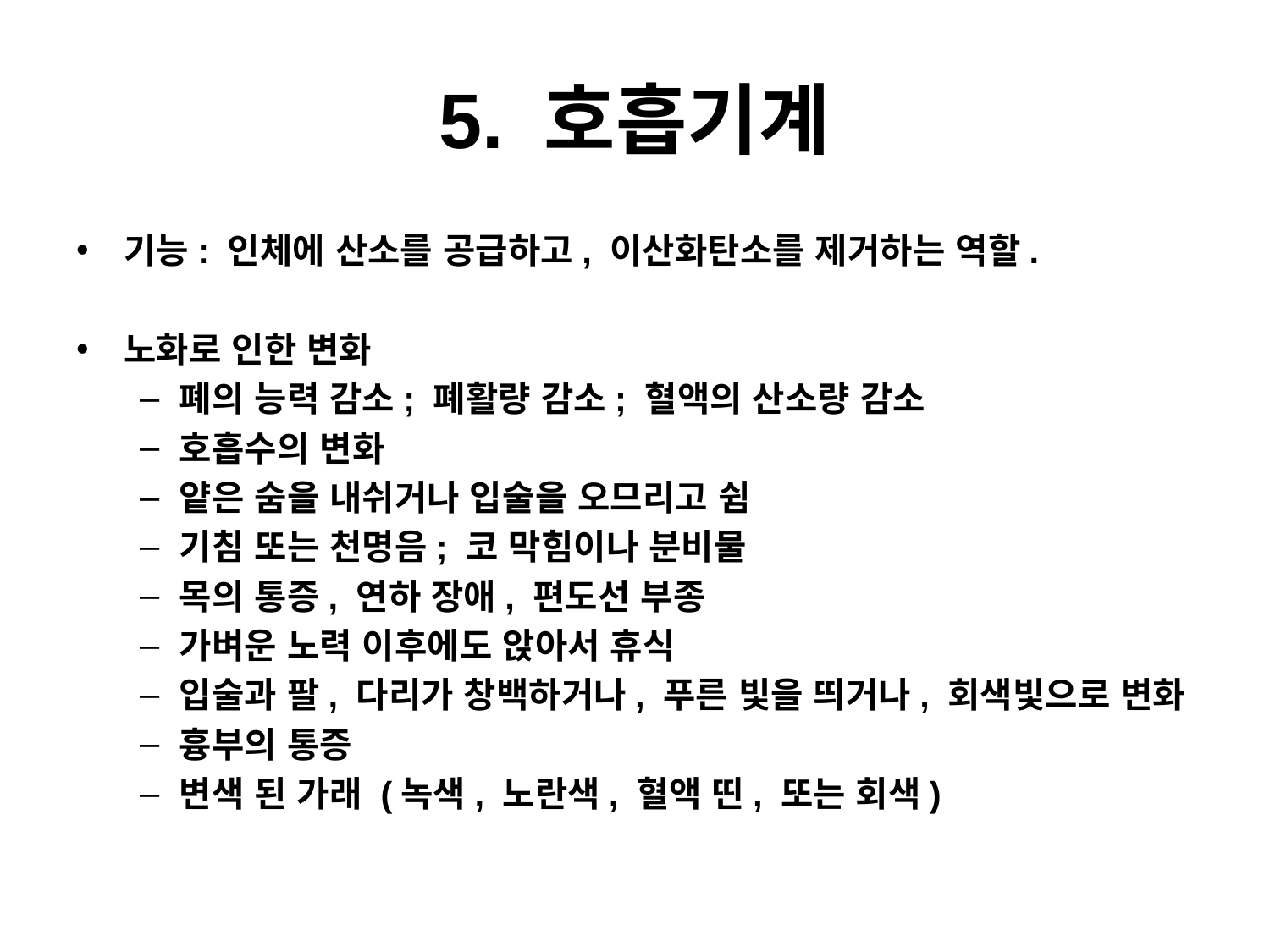

# 5. 호흡기계
기능: 인체에 산소를 공급하고, 이산화탄소를 제거하는 역할.

노화로 인한 변화
폐의 능력 감소; 폐활량 감소; 혈액의 산소량 감소
호흡수의 변화
얕은 숨을 내쉬거나 입술을 오므리고 쉼
기침 또는 천명음; 코 막힘이나 분비물
목의 통증, 연하 장애, 편도선 부종
가벼운 노력 이후에도 앉아서 휴식
입술과 팔, 다리가 창백하거나, 푸른 빛을 띄거나, 회색빛으로 변화
흉부의 통증
변색 된 가래 (녹색, 노란색, 혈액 띤, 또는 회색)